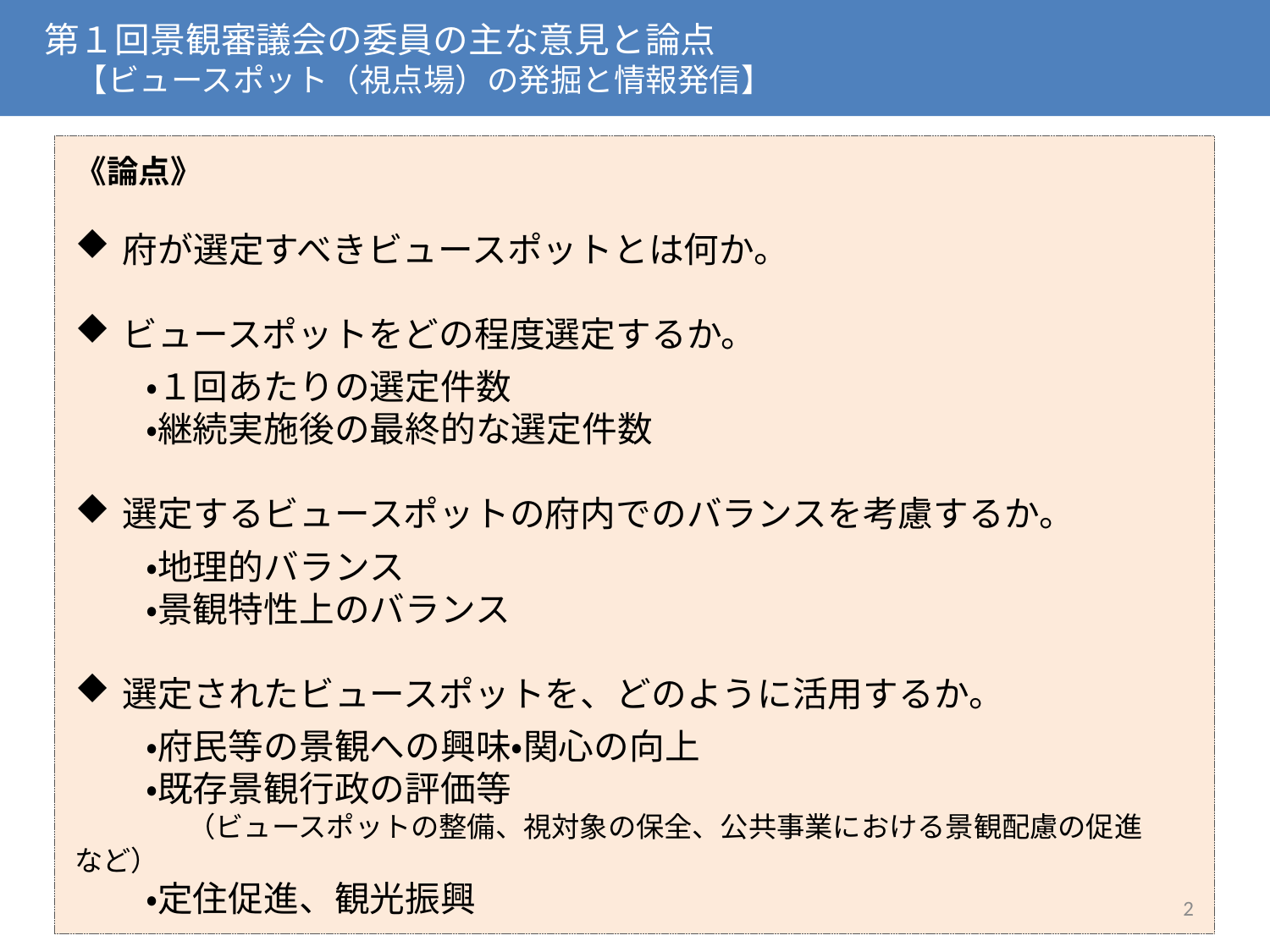

第１回景観審議会の委員の主な意見と論点
　　【ビュースポット（視点場）の発掘と情報発信】
《論点》

府が選定すべきビュースポットとは何か。

ビュースポットをどの程度選定するか。
　　・１回あたりの選定件数
　　・継続実施後の最終的な選定件数

選定するビュースポットの府内でのバランスを考慮するか。
　　・地理的バランス
　　・景観特性上のバランス

選定されたビュースポットを、どのように活用するか。
　　・府民等の景観への興味・関心の向上
　　・既存景観行政の評価等
　　　　（ビュースポットの整備、視対象の保全、公共事業における景観配慮の促進　など）
　　・定住促進、観光振興
2